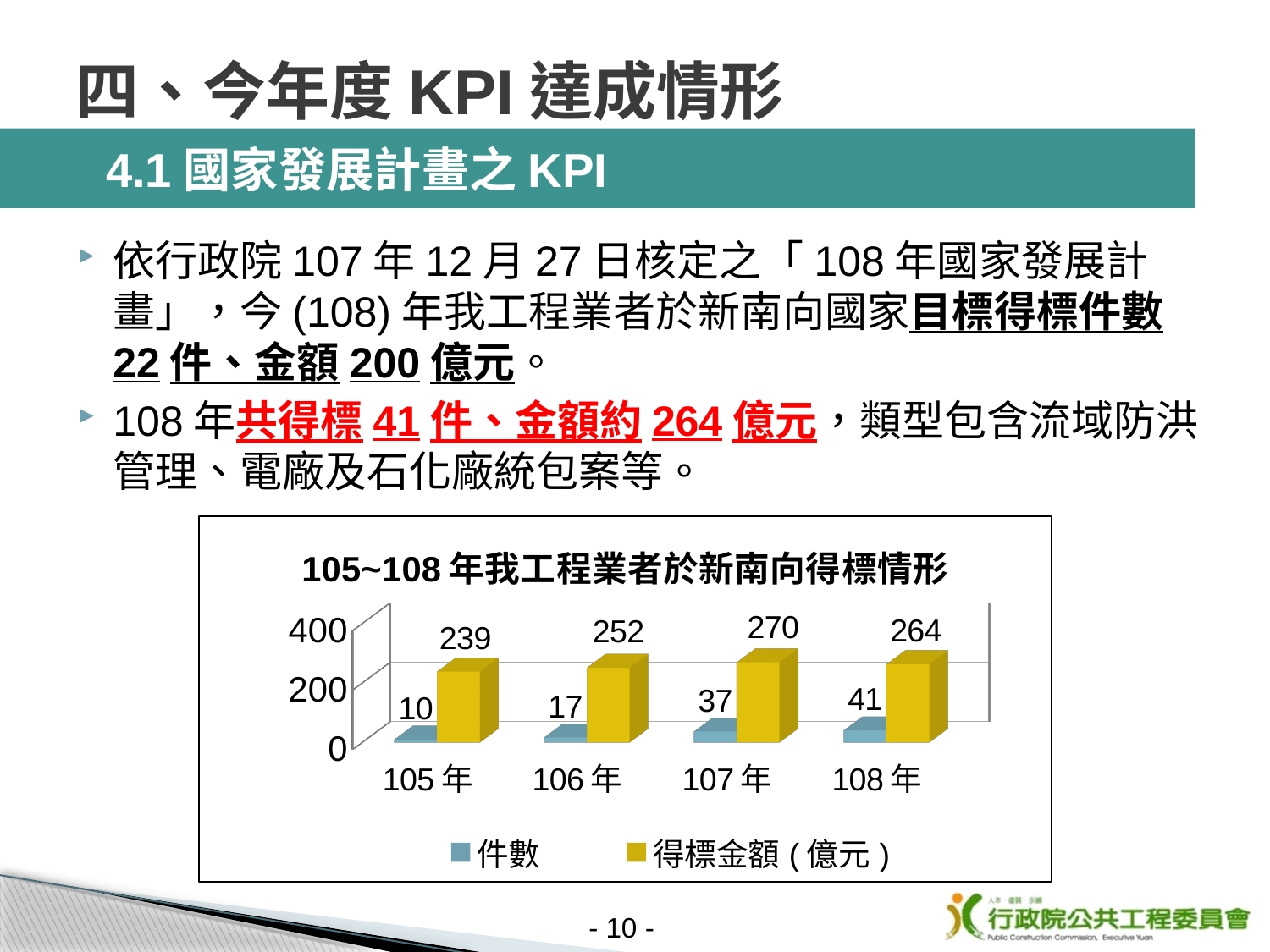

# 四、今年度KPI達成情形
       4.1國家發展計畫之KPI
依行政院107年12月27日核定之「108年國家發展計畫」，今(108)年我工程業者於新南向國家目標得標件數22件、金額200億元。
108年共得標41件、金額約264億元，類型包含流域防洪管理、電廠及石化廠統包案等。

[unsupported chart]